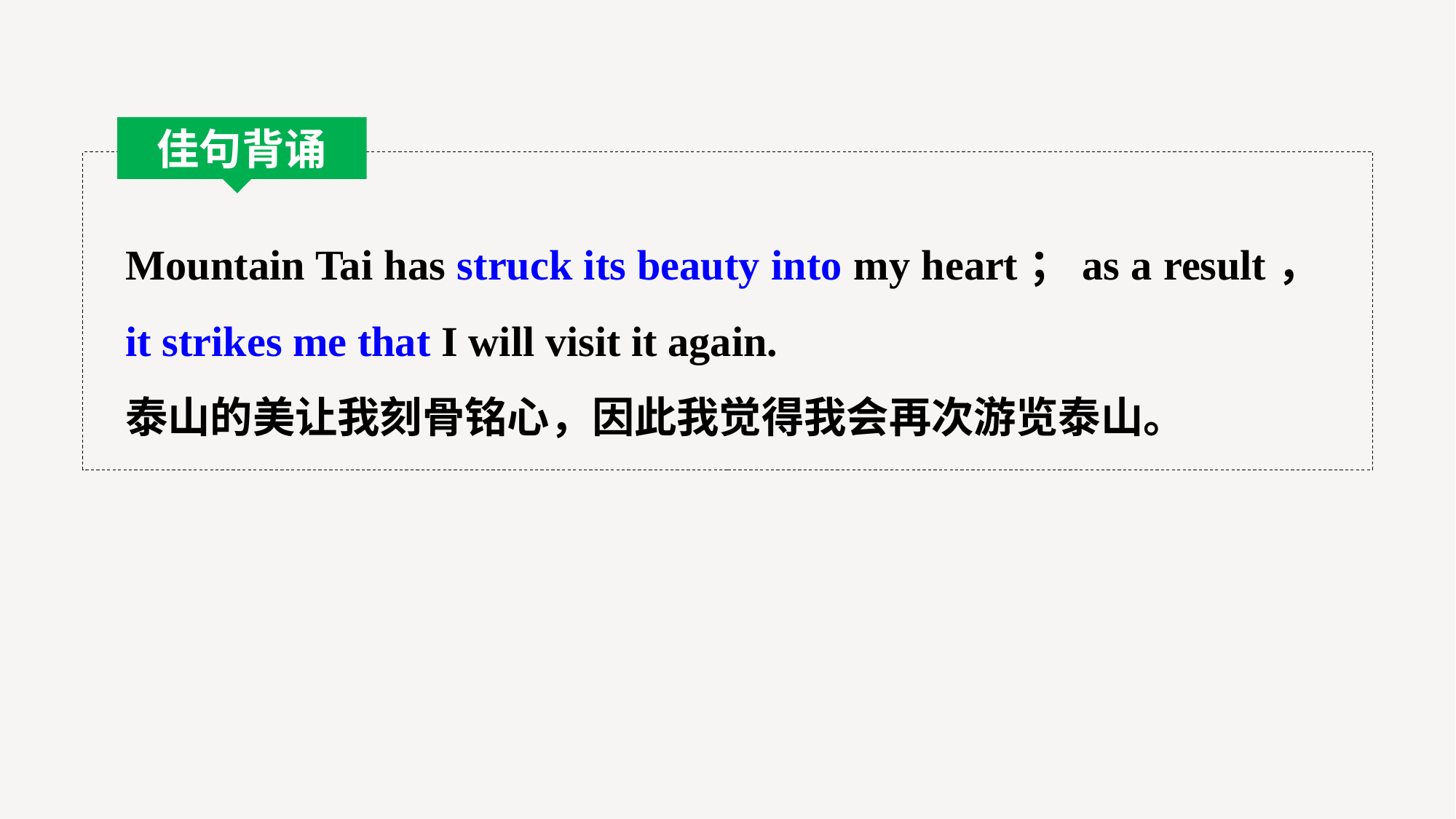

佳句背诵

Mountain Tai has struck its beauty into my heart；as a result，it strikes me that I will visit it again.
泰山的美让我刻骨铭心，因此我觉得我会再次游览泰山。